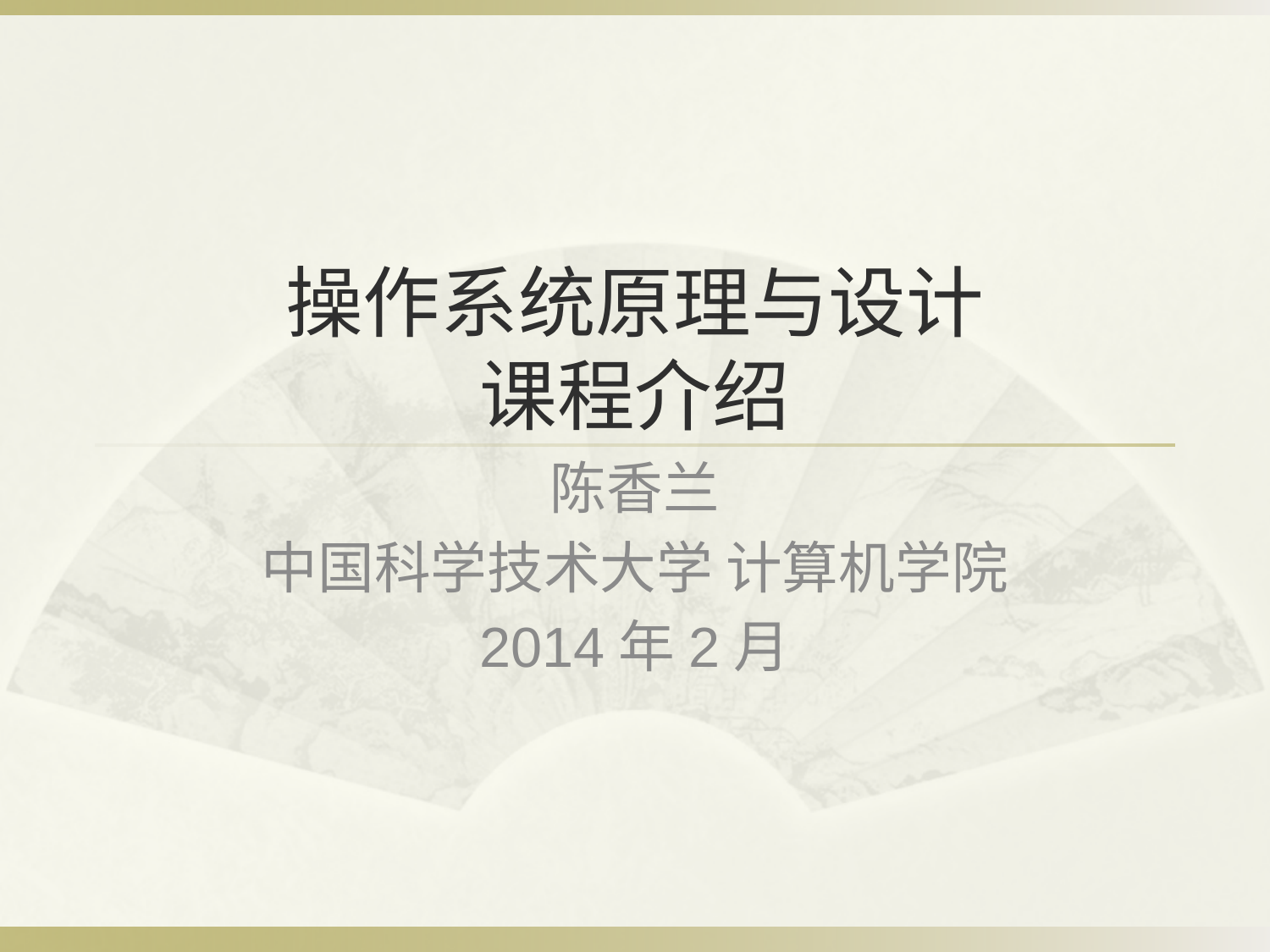

# 操作系统原理与设计 课程介绍
陈香兰
中国科学技术大学 计算机学院
2014年2月